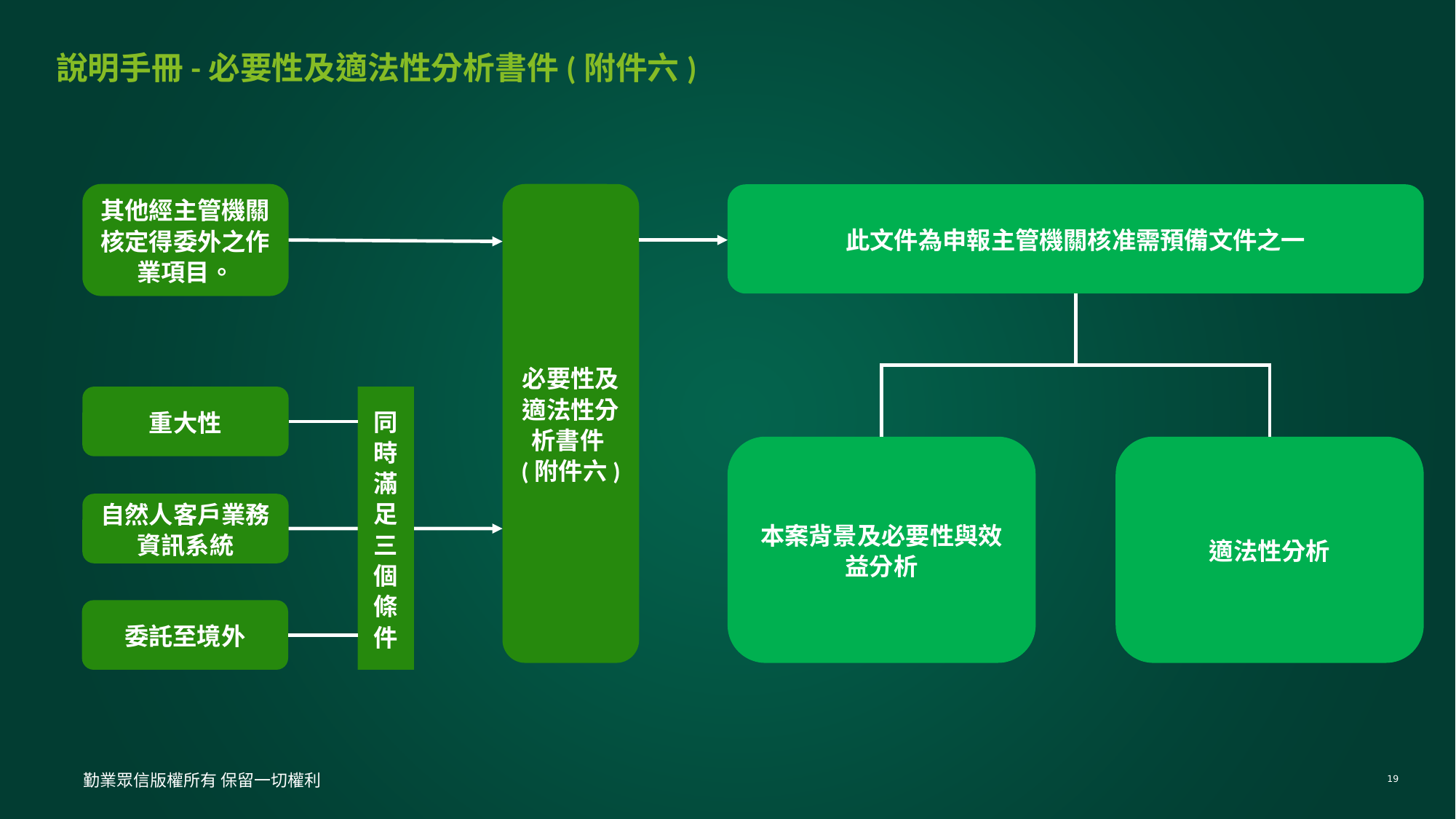

# 說明手冊-必要性及適法性分析書件(附件六)
其他經主管機關核定得委外之作業項目。
必要性及適法性分析書件(附件六)
此文件為申報主管機關核准需預備文件之一
重大性
同時滿足三個條件
適法性分析
本案背景及必要性與效益分析
自然人客戶業務資訊系統
委託至境外
範例